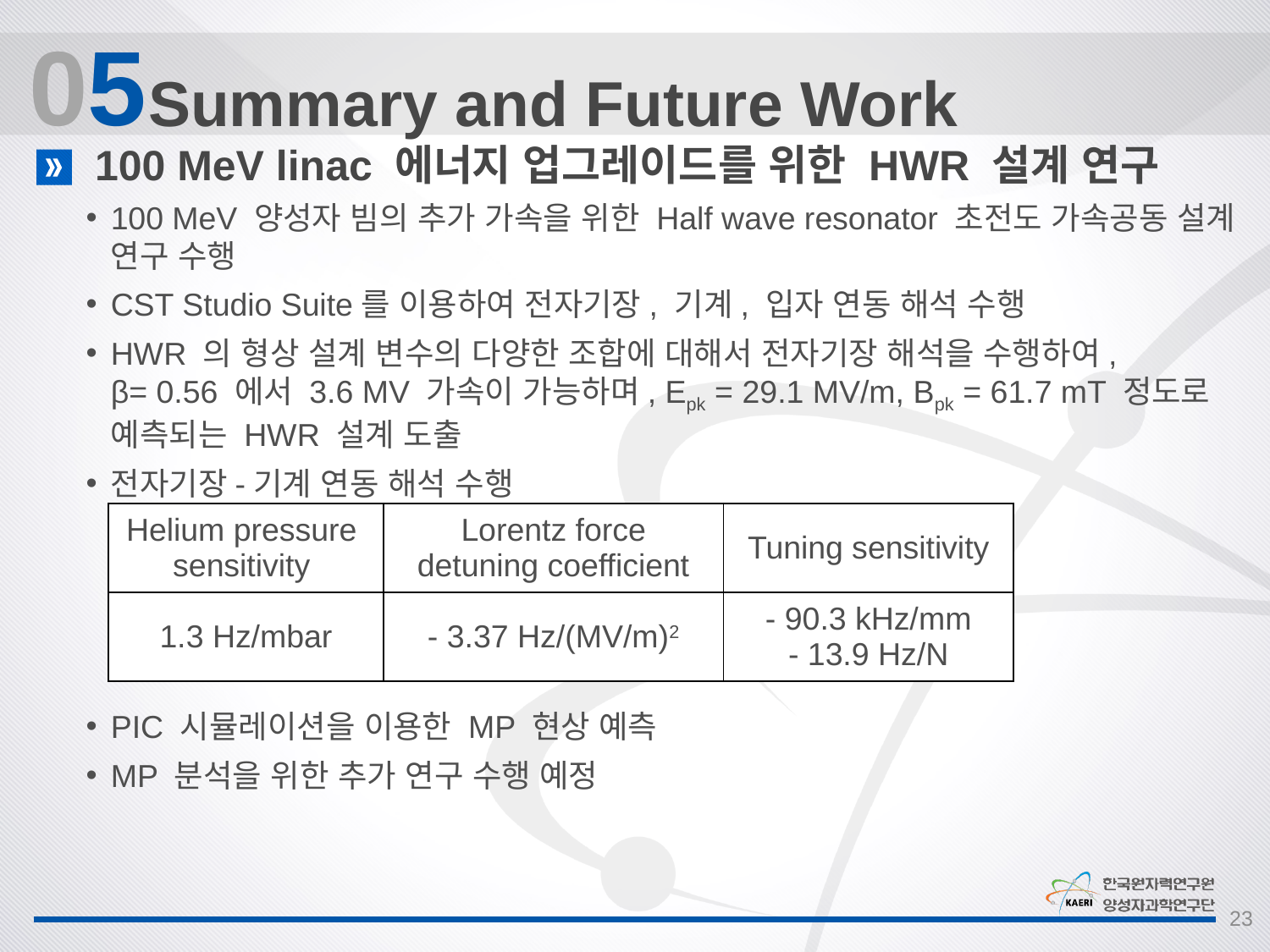

05
Summary and Future Work
100 MeV linac 에너지 업그레이드를 위한 HWR 설계 연구

100 MeV 양성자 빔의 추가 가속을 위한 Half wave resonator 초전도 가속공동 설계 연구 수행
CST Studio Suite를 이용하여 전자기장, 기계, 입자 연동 해석 수행
HWR 의 형상 설계 변수의 다양한 조합에 대해서 전자기장 해석을 수행하여,
β= 0.56 에서 3.6 MV 가속이 가능하며, Epk = 29.1 MV/m, Bpk = 61.7 mT 정도로 예측되는 HWR 설계 도출
전자기장-기계 연동 해석 수행

PIC 시뮬레이션을 이용한 MP 현상 예측
MP 분석을 위한 추가 연구 수행 예정
| Helium pressure sensitivity | Lorentz force detuning coefficient | Tuning sensitivity |
| --- | --- | --- |
| 1.3 Hz/mbar | - 3.37 Hz/(MV/m)2 | - 90.3 kHz/mm - 13.9 Hz/N |
23